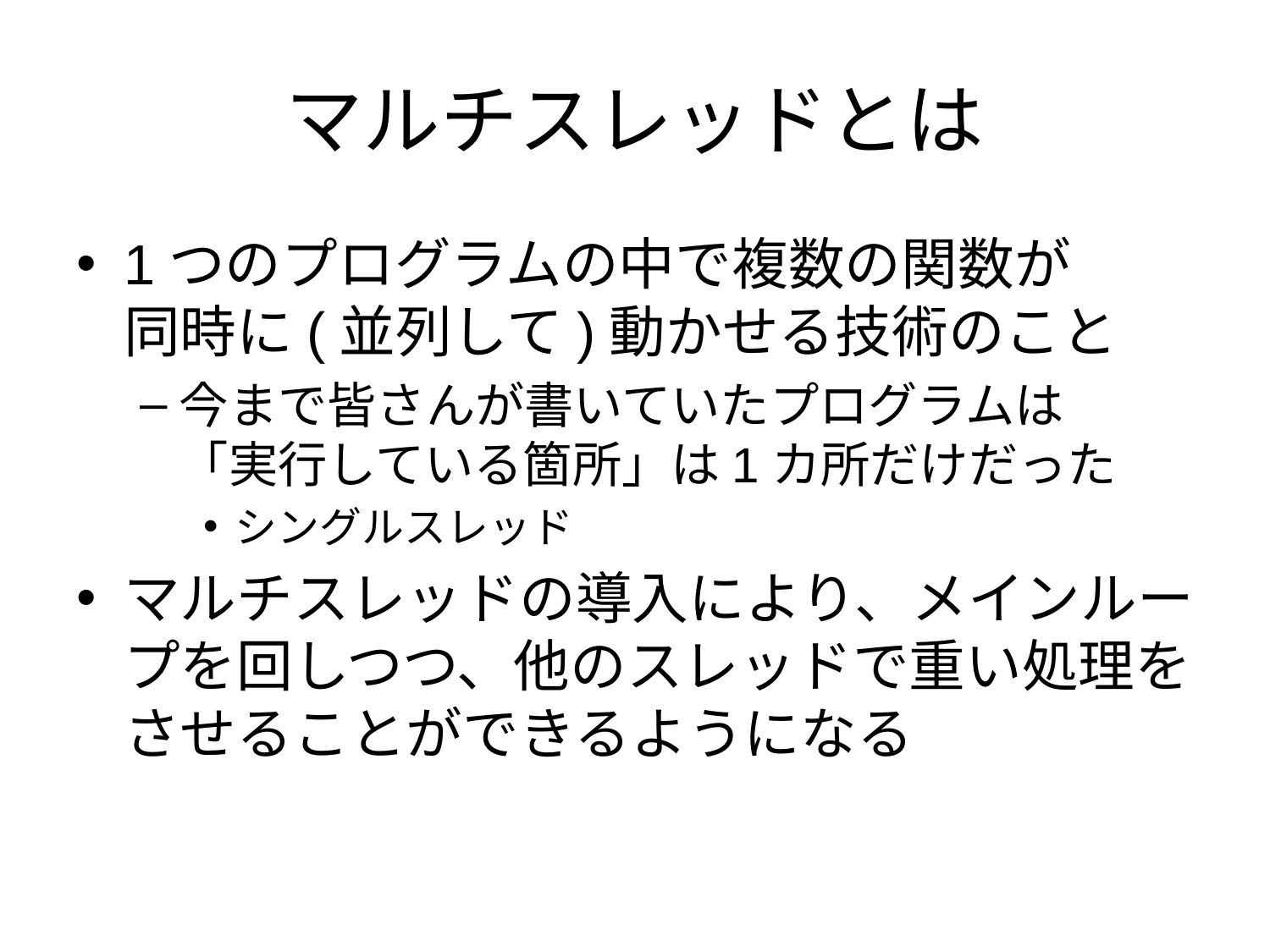

# マルチスレッドとは
1つのプログラムの中で複数の関数が
同時に(並列して)動かせる技術のこと
今まで皆さんが書いていたプログラムは
「実行している箇所」は1カ所だけだった
シングルスレッド
マルチスレッドの導入により、メインループを回しつつ、他のスレッドで重い処理をさせることができるようになる